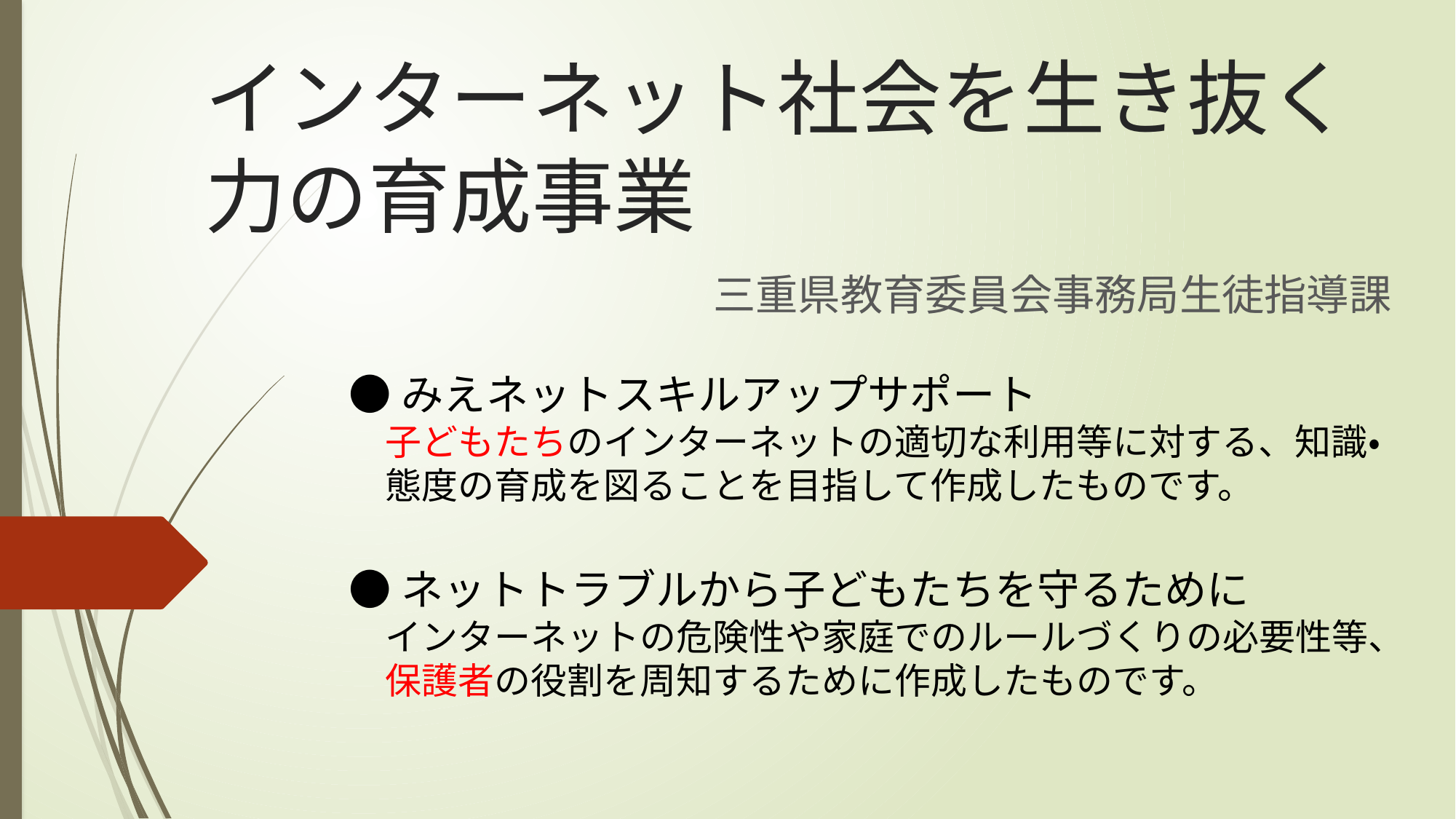

# インターネット社会を生き抜く力の育成事業
三重県教育委員会事務局生徒指導課
●みえネットスキルアップサポート
　子どもたちのインターネットの適切な利用等に対する、知識・
　態度の育成を図ることを目指して作成したものです。

●ネットトラブルから子どもたちを守るために
　インターネットの危険性や家庭でのルールづくりの必要性等、
　保護者の役割を周知するために作成したものです。